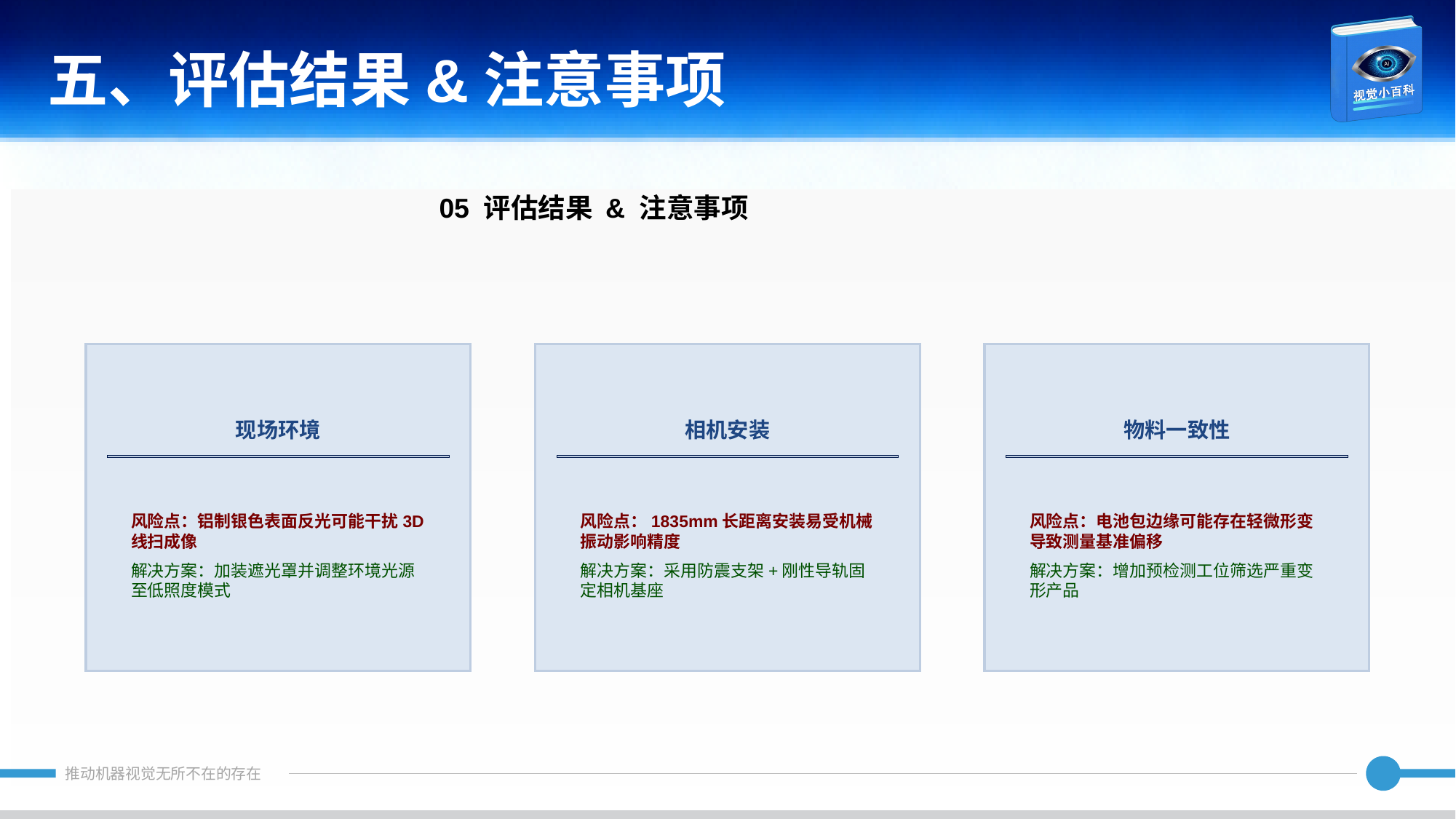

五、评估结果&注意事项

05 评估结果 & 注意事项

现场环境

相机安装

物料一致性

风险点：铝制银色表面反光可能干扰3D线扫成像
解决方案：加装遮光罩并调整环境光源至低照度模式

风险点：1835mm长距离安装易受机械振动影响精度
解决方案：采用防震支架+刚性导轨固定相机基座

风险点：电池包边缘可能存在轻微形变导致测量基准偏移
解决方案：增加预检测工位筛选严重变形产品
10